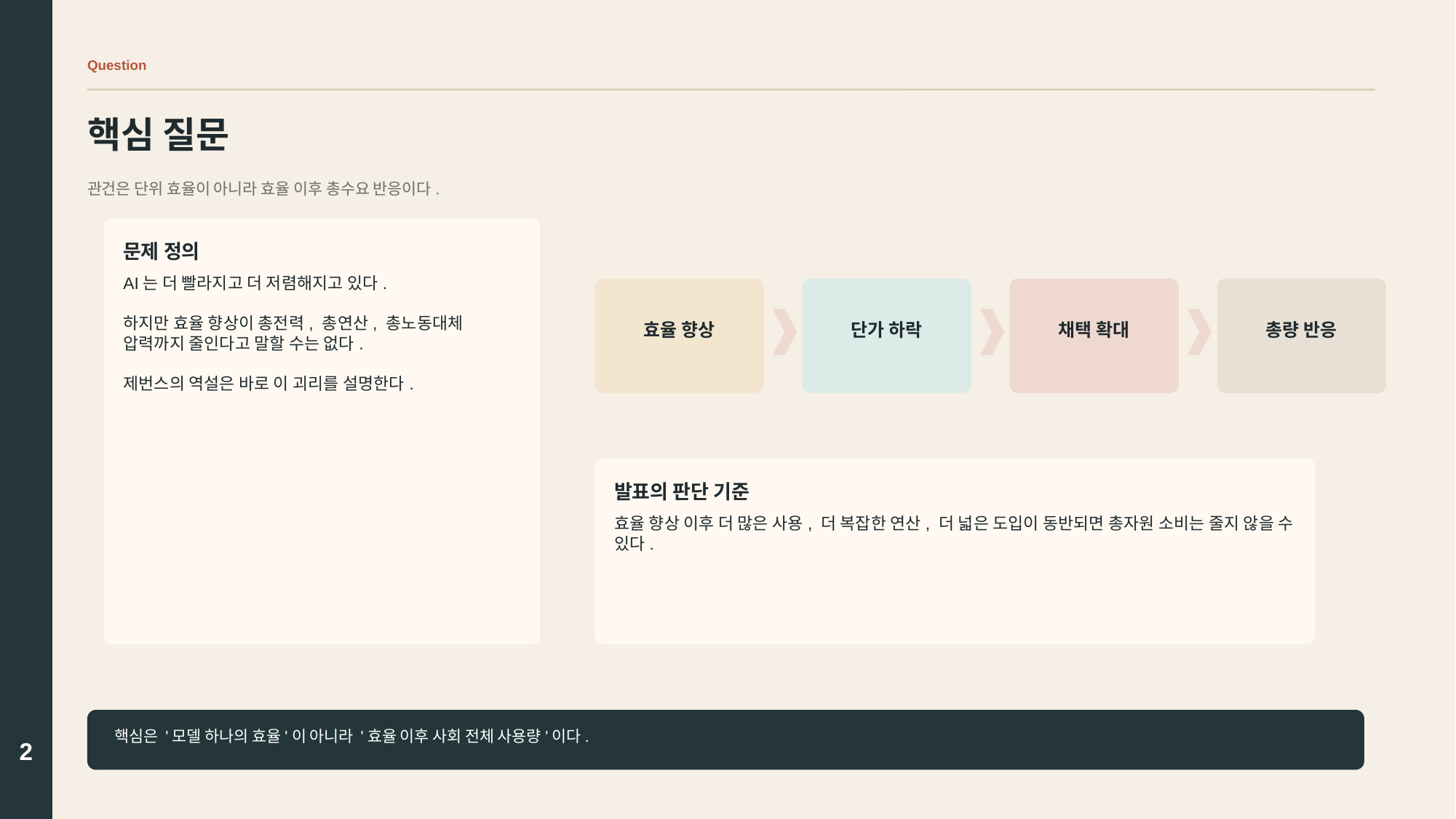

Question

핵심 질문
관건은 단위 효율이 아니라 효율 이후 총수요 반응이다.

문제 정의
AI는 더 빨라지고 더 저렴해지고 있다.

하지만 효율 향상이 총전력, 총연산, 총노동대체 압력까지 줄인다고 말할 수는 없다.

제번스의 역설은 바로 이 괴리를 설명한다.

효율 향상
단가 하락
채택 확대
총량 반응

발표의 판단 기준
효율 향상 이후 더 많은 사용, 더 복잡한 연산, 더 넓은 도입이 동반되면 총자원 소비는 줄지 않을 수 있다.

핵심은 '모델 하나의 효율'이 아니라 '효율 이후 사회 전체 사용량'이다.
2